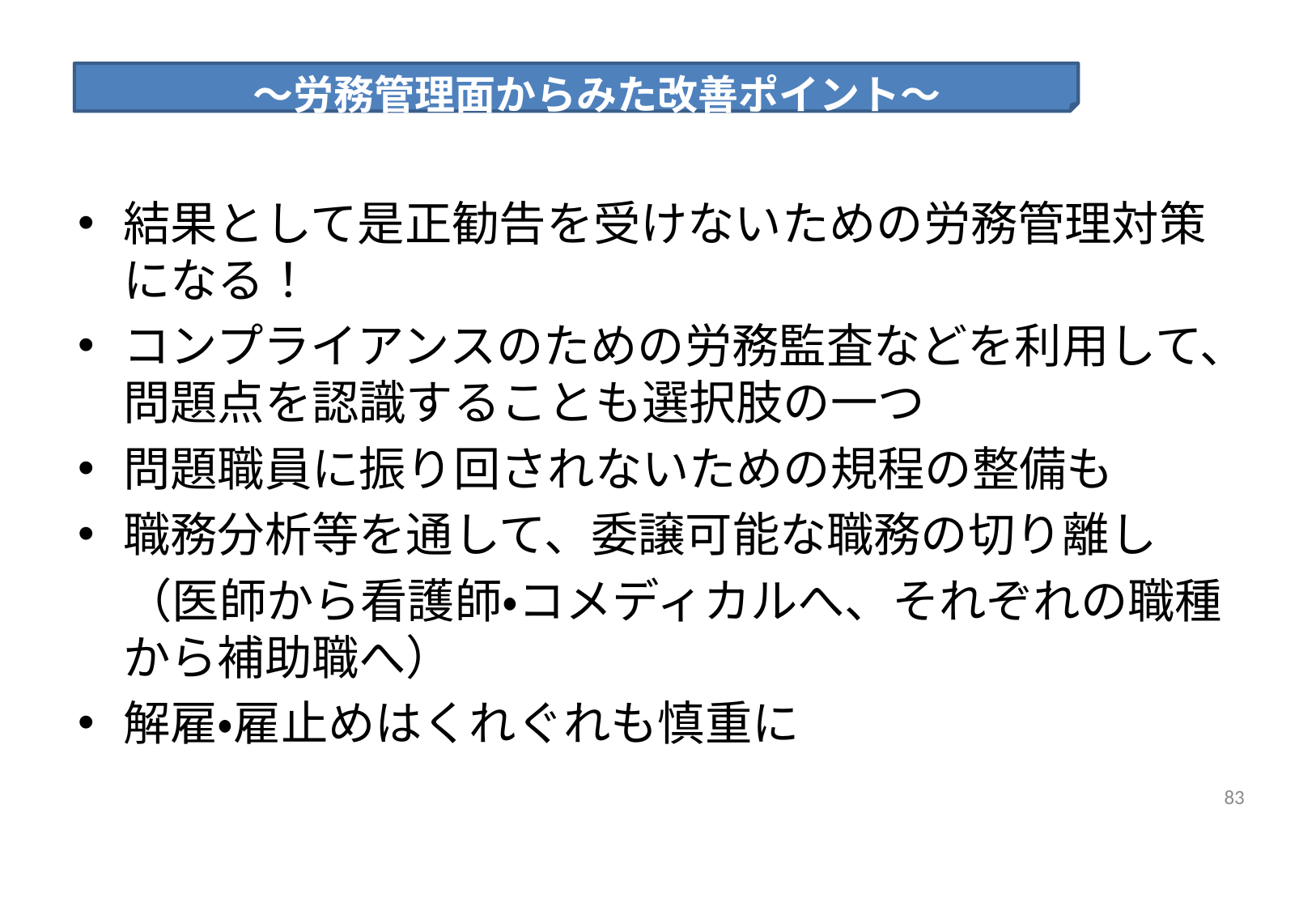

～労務管理面からみた改善ポイント～
結果として是正勧告を受けないための労務管理対策になる！
コンプライアンスのための労務監査などを利用して、問題点を認識することも選択肢の一つ
問題職員に振り回されないための規程の整備も
職務分析等を通して、委譲可能な職務の切り離し
　（医師から看護師・コメディカルへ、それぞれの職種から補助職へ）
解雇・雇止めはくれぐれも慎重に

83